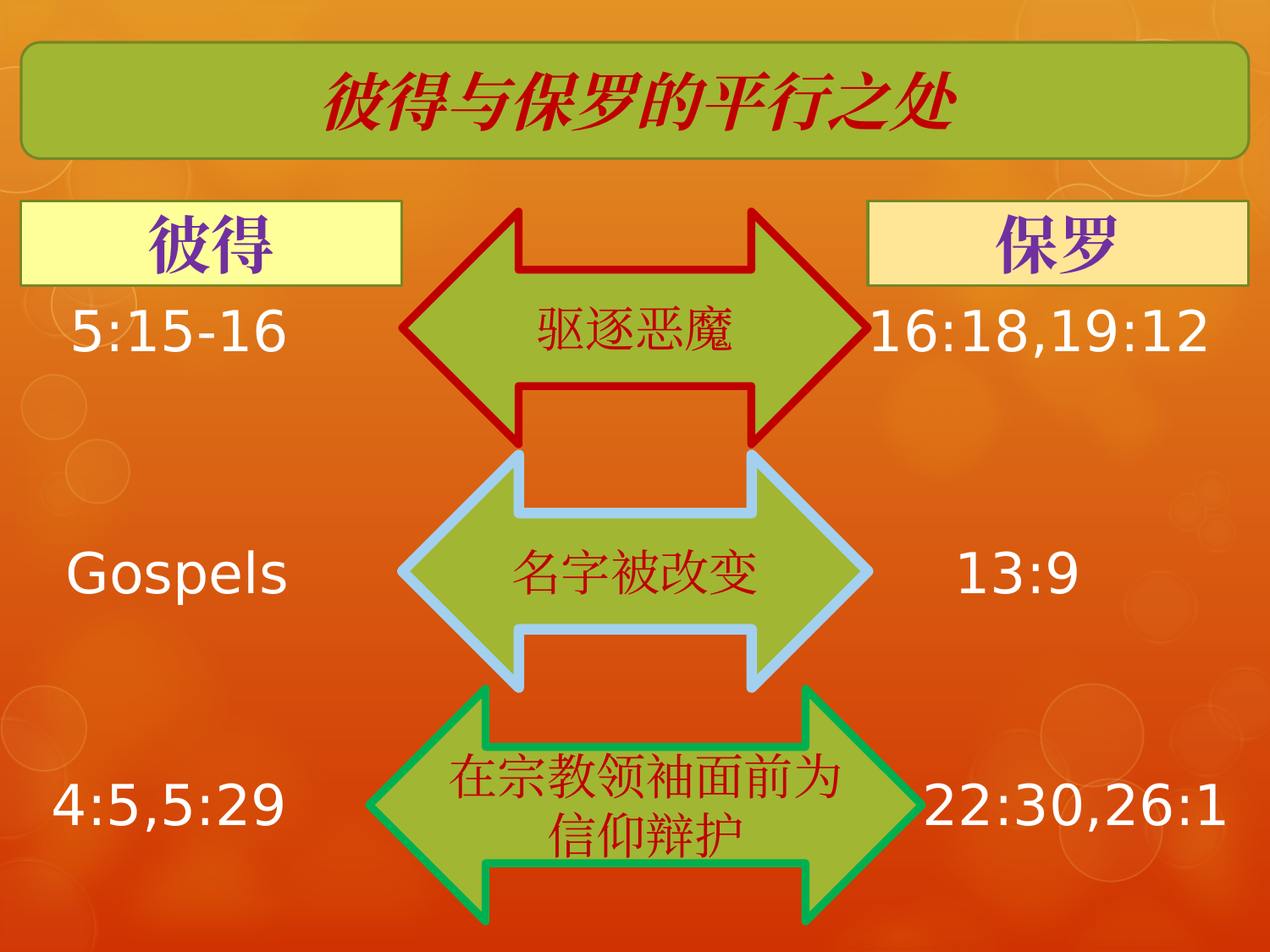

彼得与保罗的平行之处
彼得
保罗
驱逐恶魔
  5:15-16				    16:18,19:12
名字被改变
Gospels						13:9
在宗教领袖面前为信仰辩护
  4:5,5:29					 22:30,26:1